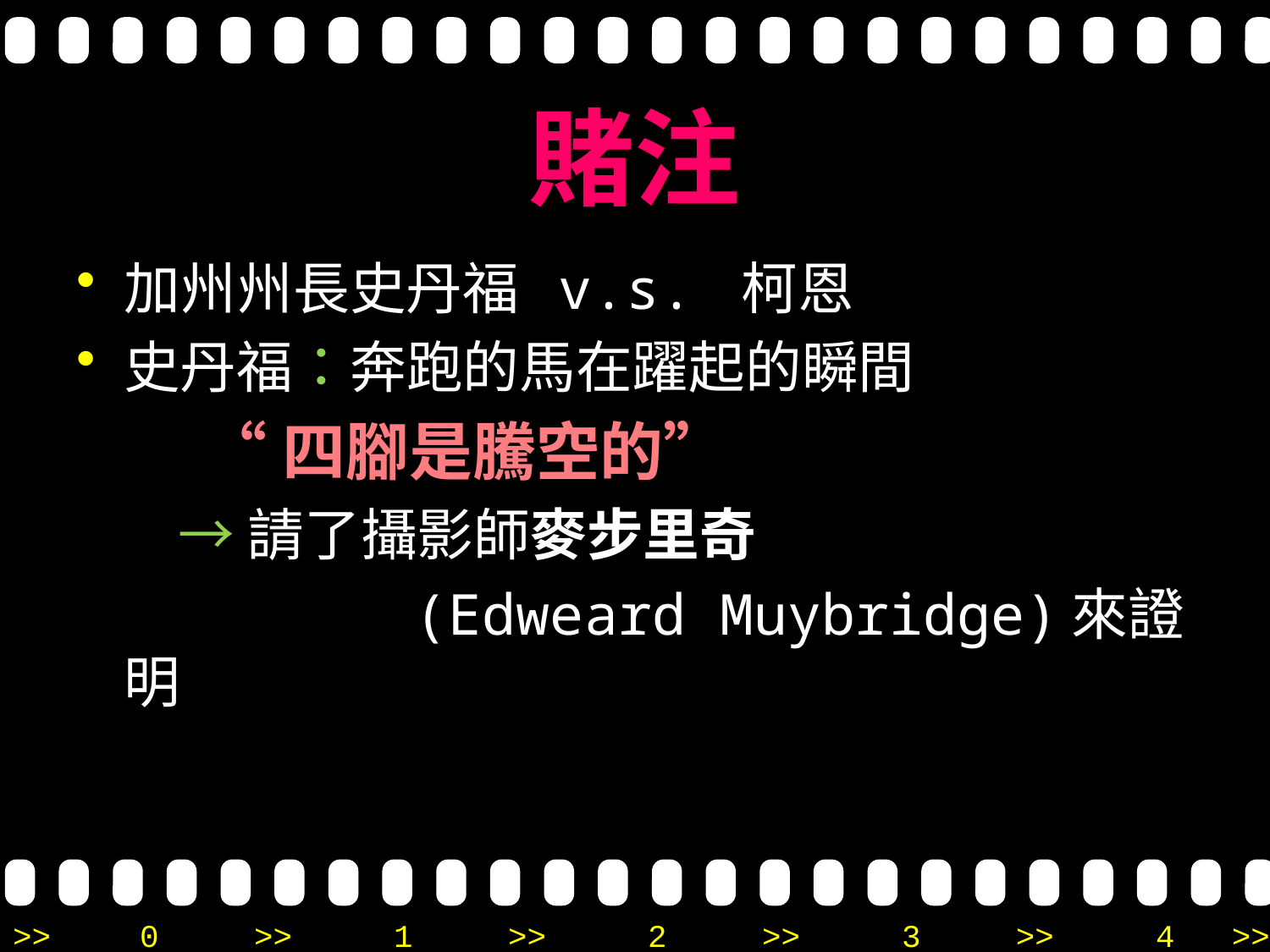

# 賭注
加州州長史丹福  v.s. 柯恩
史丹福：奔跑的馬在躍起的瞬間
         “四腳是騰空的”
        →請了攝影師麥步里奇
          (Edweard Muybridge)來證明